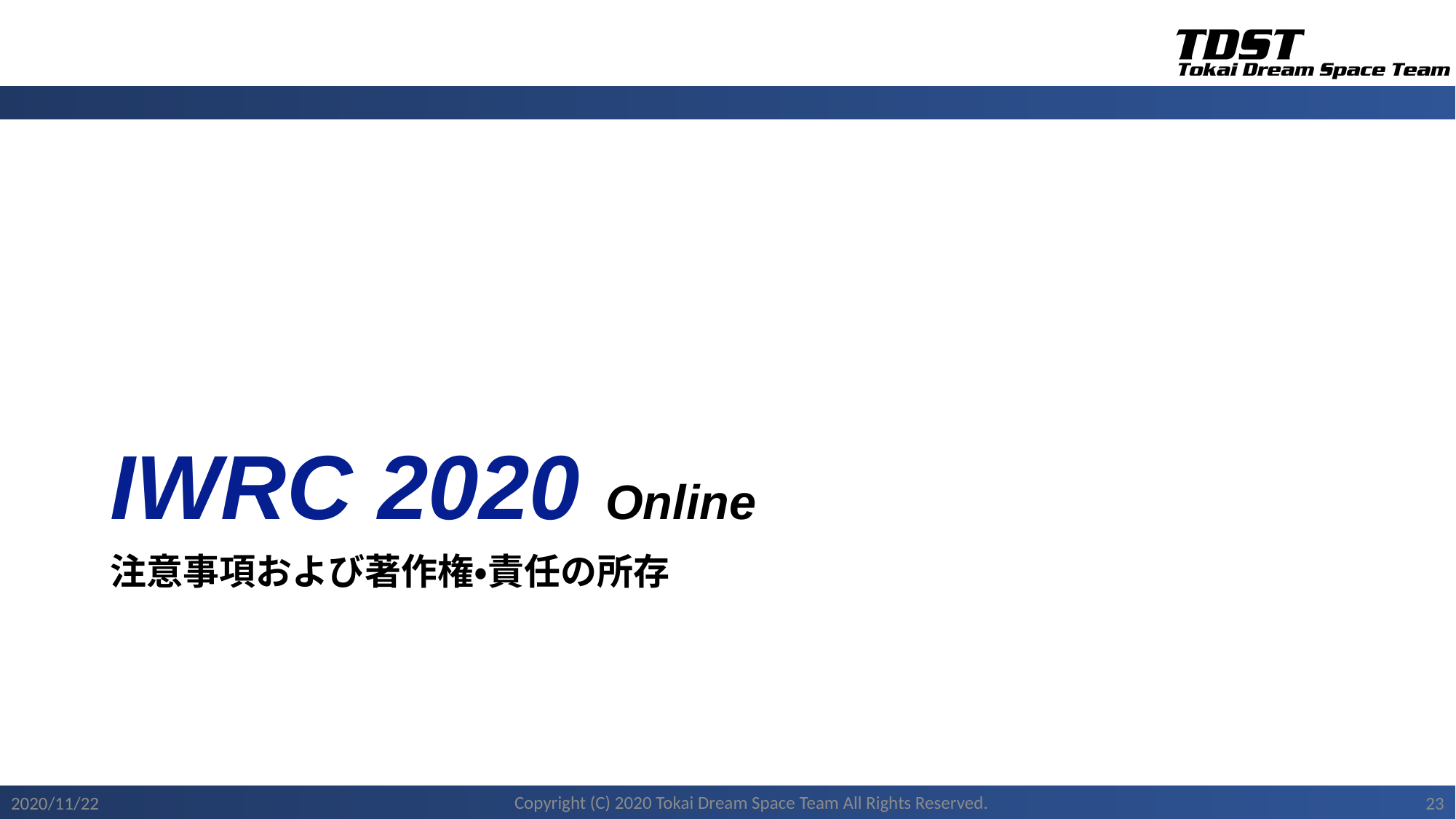

# IWRC 2020 Online
注意事項および著作権・責任の所存
Copyright (C) 2020 Tokai Dream Space Team All Rights Reserved.
2020/11/22
23